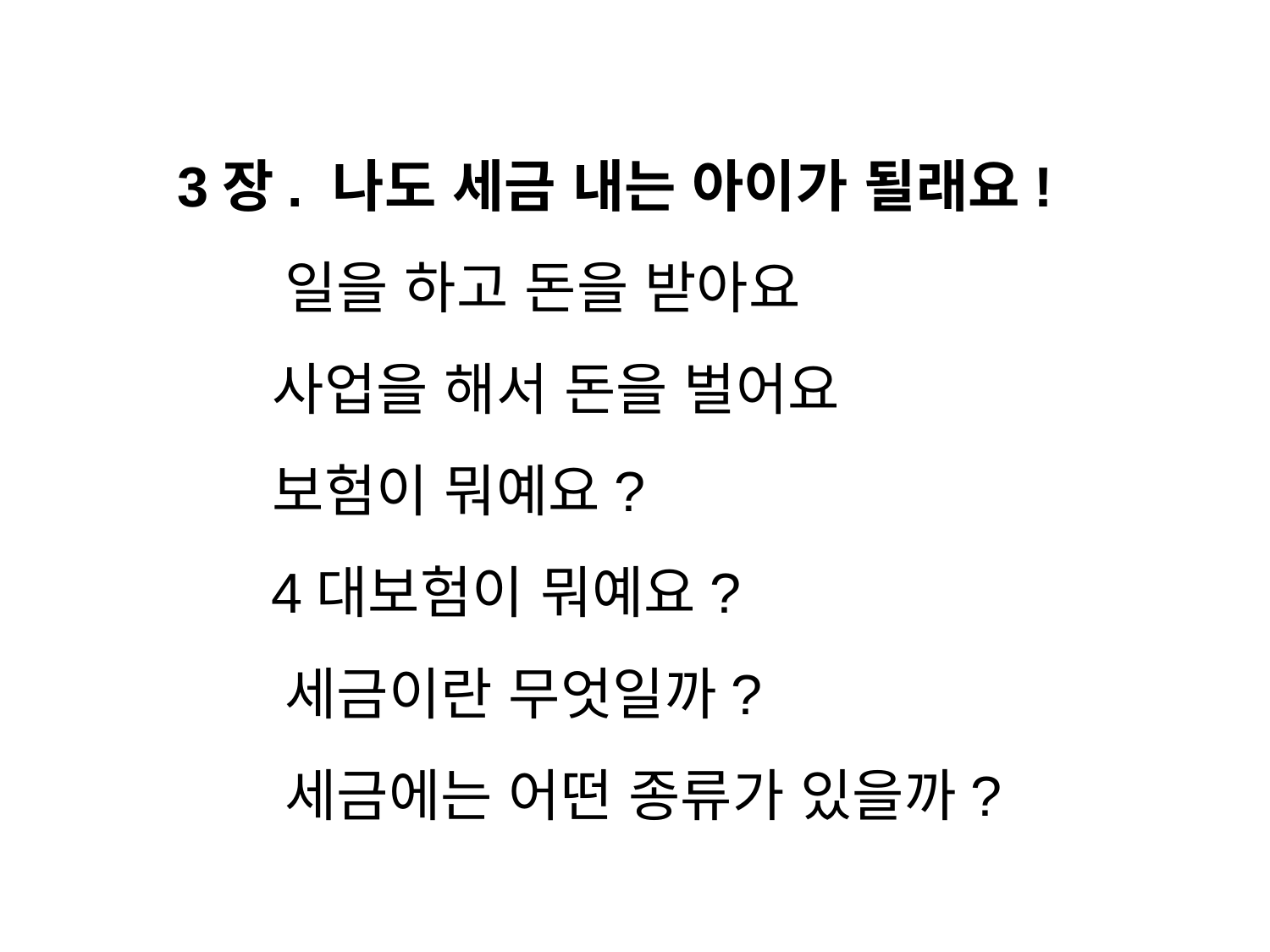

3장. 나도 세금 내는 아이가 될래요!
      일을 하고 돈을 받아요
      사업을 해서 돈을 벌어요
      보험이 뭐예요?
      4대보험이 뭐예요?
      세금이란 무엇일까?
      세금에는 어떤 종류가 있을까?